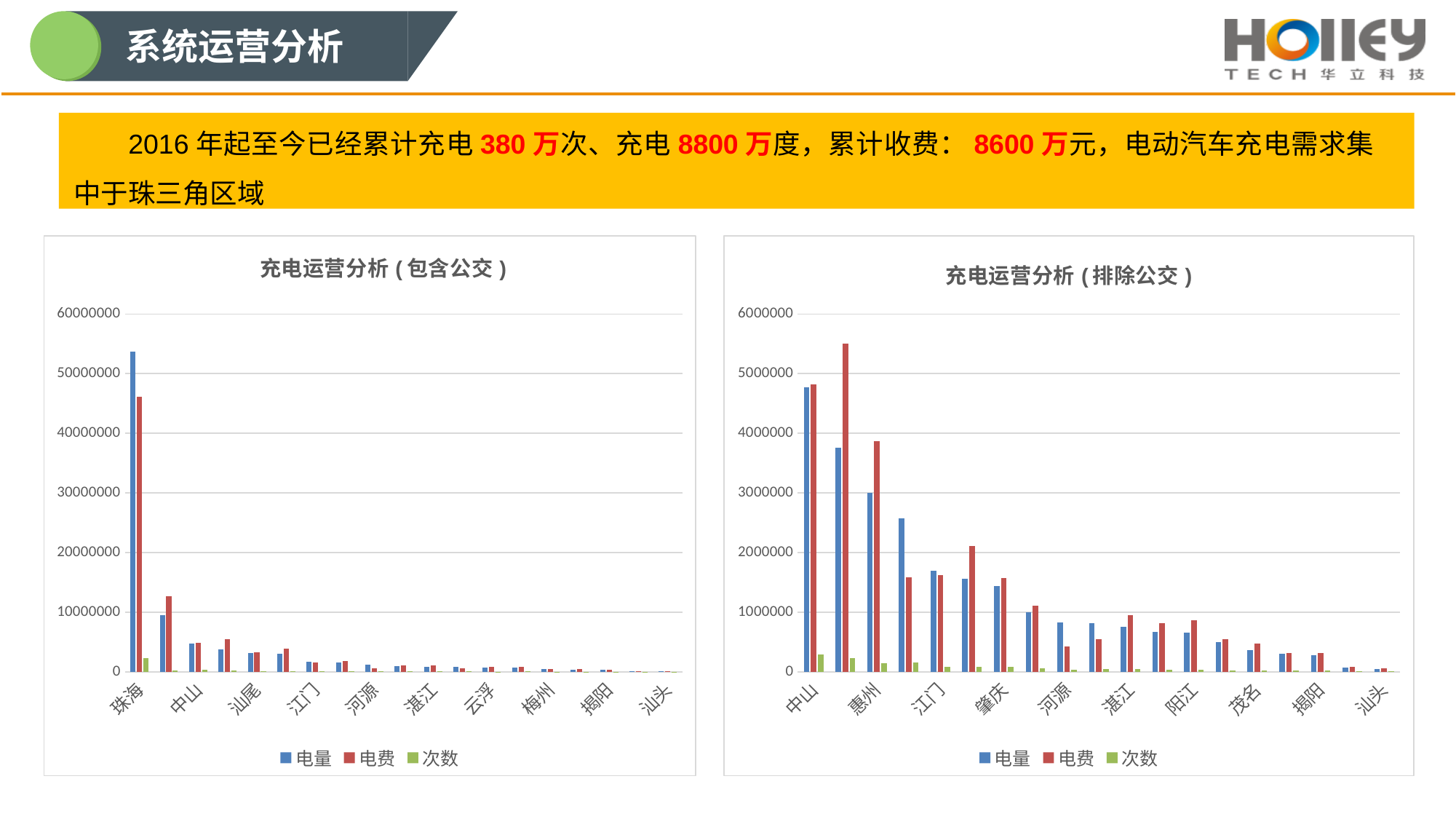

系统运营分析
2016年起至今已经累计充电380万次、充电8800万度，累计收费：8600万元，电动汽车充电需求集中于珠三角区域

### Chart: 充电运营分析(包含公交)

| Category | 电量 | 电费 | 次数 |
|---|---|---|---|
| 珠海 | 53670846.74 | 46123705.91 | 2280480.0 |
| 佛山 | 9459590.29 | 12635517.7 | 223472.0 |
| 中山 | 4773521.15 | 4817273.39 | 286465.0 |
| 东莞 | 3761715.97 | 5499374.65 | 225450.0 |
| 汕尾 | 3142100.43 | 3244485.8 | 141712.0 |
| 惠州 | 3005010.0 | 3872045.05 | 145395.0 |
| 江门 | 1691142.57 | 1619765.16 | 80062.0 |
| 肇庆 | 1597060.28 | 1869855.69 | 84708.0 |
| 河源 | 1169710.16 | 555633.92 | 43940.0 |
| 清远 | 993092.96 | 1105657.9 | 53504.0 |
| 湛江 | 826411.46 | 1045716.51 | 48377.0 |
| 韶关 | 813394.53 | 544570.69 | 44825.0 |
| 云浮 | 668431.36 | 816703.91 | 35740.0 |
| 阳江 | 661438.04 | 862439.76 | 36518.0 |
| 梅州 | 401776.61 | 426094.85 | 16615.0 |
| 茂名 | 358693.29 | 470471.12 | 17039.0 |
| 揭阳 | 277548.25 | 310082.71 | 17383.0 |
| 潮州 | 69365.95 | 83392.22 | 4924.0 |
| 汕头 | 47953.63 | 63435.89 | 4614.0 |

### Chart: 充电运营分析(排除公交)

| Category | 电量 | 电费 | 次数 |
|---|---|---|---|
| 中山 | 4773591.06 | 4817394.56 | 286470.0 |
| 东莞 | 3761142.86 | 5498464.18 | 225390.0 |
| 惠州 | 3005089.16 | 3872184.37 | 145386.0 |
| 珠海 | 2572746.66 | 1587847.35 | 153935.0 |
| 江门 | 1691196.36 | 1619842.51 | 80063.0 |
| 佛山 | 1563025.37 | 2106280.64 | 79779.0 |
| 肇庆 | 1438071.24 | 1573322.63 | 83192.0 |
| 清远 | 993157.15 | 1105668.59 | 53505.0 |
| 河源 | 826801.16 | 429779.35 | 37253.0 |
| 韶关 | 813420.51 | 544625.84 | 44825.0 |
| 湛江 | 752100.92 | 950146.24 | 44675.0 |
| 云浮 | 668431.36 | 816703.91 | 35740.0 |
| 阳江 | 661438.11 | 862439.87 | 36519.0 |
| 汕尾 | 492755.52 | 541209.66 | 19098.0 |
| 茂名 | 358708.31 | 470489.9 | 17040.0 |
| 梅州 | 300166.31 | 309025.6 | 15482.0 |
| 揭阳 | 277548.25 | 310082.71 | 17383.0 |
| 潮州 | 69229.04 | 83186.74 | 4913.0 |
| 汕头 | 47953.63 | 63435.89 | 4614.0 |